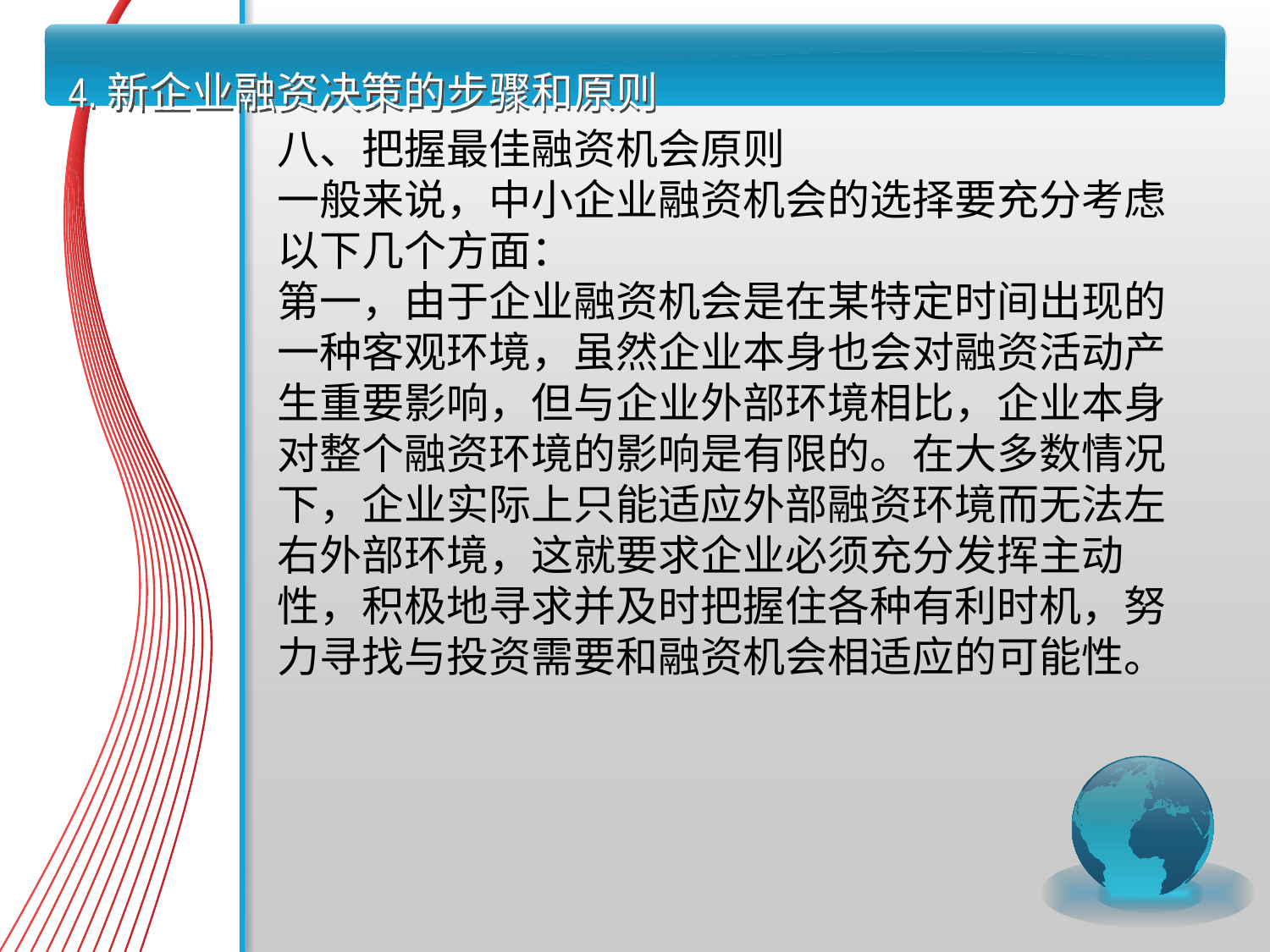

# 4.新企业融资决策的步骤和原则
八、把握最佳融资机会原则
一般来说，中小企业融资机会的选择要充分考虑以下几个方面：
第一，由于企业融资机会是在某特定时间出现的一种客观环境，虽然企业本身也会对融资活动产生重要影响，但与企业外部环境相比，企业本身对整个融资环境的影响是有限的。在大多数情况下，企业实际上只能适应外部融资环境而无法左右外部环境，这就要求企业必须充分发挥主动性，积极地寻求并及时把握住各种有利时机，努力寻找与投资需要和融资机会相适应的可能性。